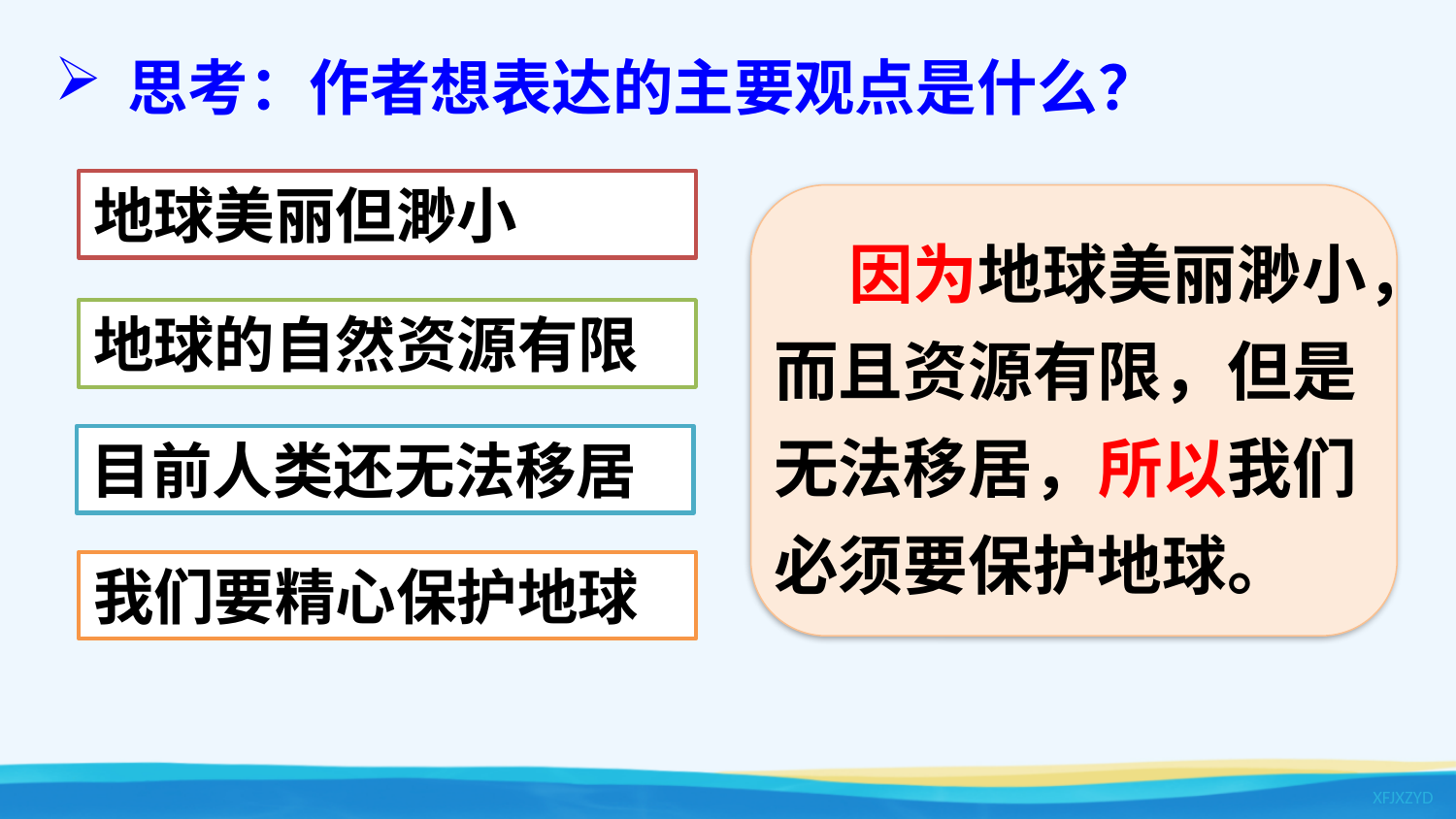

思考：作者想表达的主要观点是什么？
地球美丽但渺小

    因为地球美丽渺小，而且资源有限，但是无法移居，所以我们必须要保护地球。
地球的自然资源有限
目前人类还无法移居
我们要精心保护地球